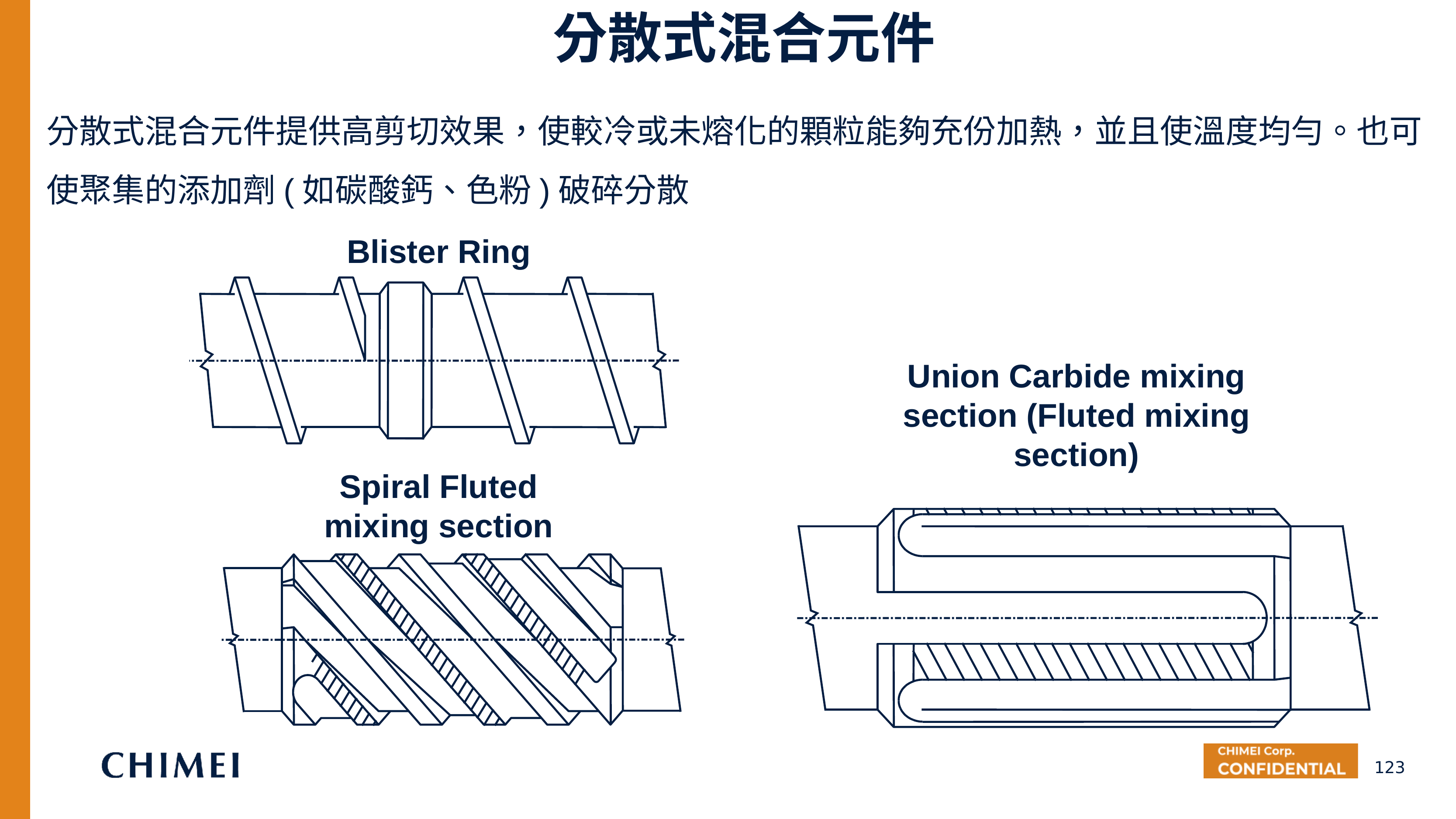

分散式混合元件
分散式混合元件提供高剪切效果，使較冷或未熔化的顆粒能夠充份加熱，並且使溫度均勻。也可使聚集的添加劑(如碳酸鈣、色粉)破碎分散

Blister Ring

Union Carbide mixing section (Fluted mixing section)
Spiral Fluted mixing section

123